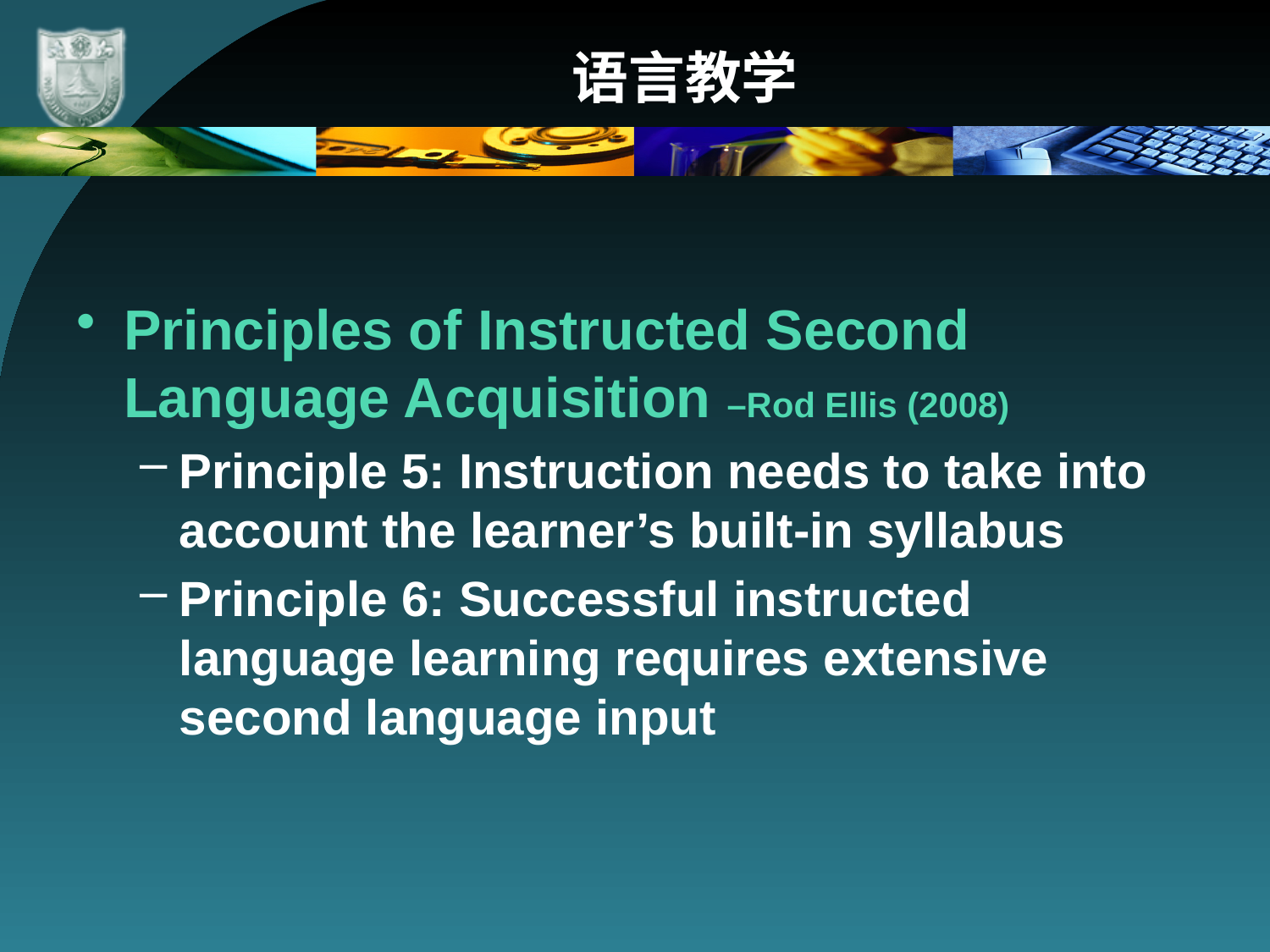

# 语言教学
Principles of Instructed Second Language Acquisition –Rod Ellis (2008)
Principle 5: Instruction needs to take into account the learner’s built-in syllabus
Principle 6: Successful instructed language learning requires extensive second language input